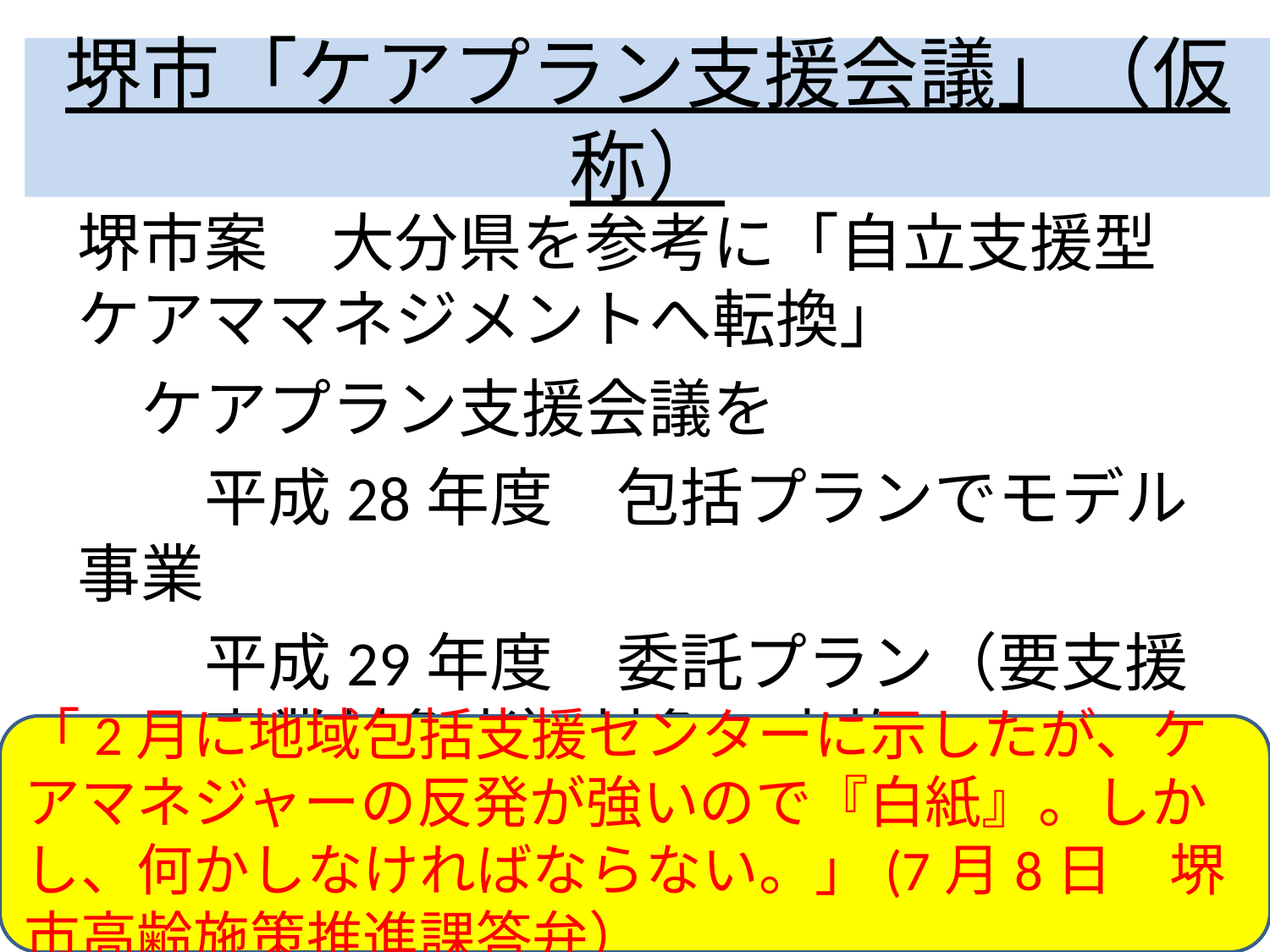

# 堺市「ケアプラン支援会議」（仮称）
堺市案　大分県を参考に「自立支援型ケアママネジメントへ転換」
　ケアプラン支援会議を
　　平成28年度　包括プランでモデル事業
　　平成29年度　委託プラン（要支援１、事業対象者）対象に実施
「2月に地域包括支援センターに示したが、ケアマネジャーの反発が強いので『白紙』。しかし、何かしなければならない。」(7月8日　堺市高齢施策推進課答弁）